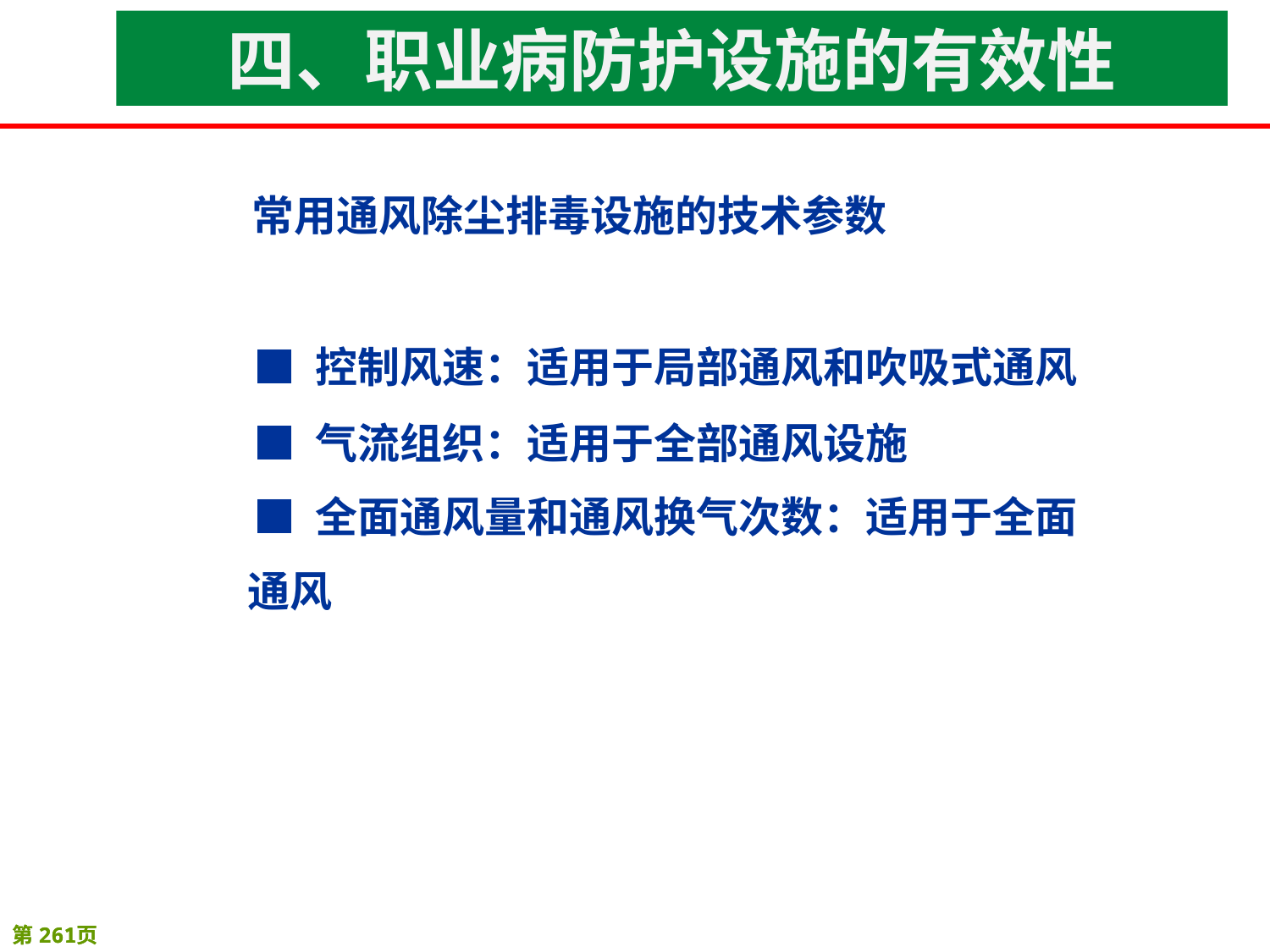

四、职业病防护设施的有效性

常用通风除尘排毒设施的技术参数
■ 控制风速：适用于局部通风和吹吸式通风

■ 气流组织：适用于全部通风设施
■ 全面通风量和通风换气次数：适用于全面
通风